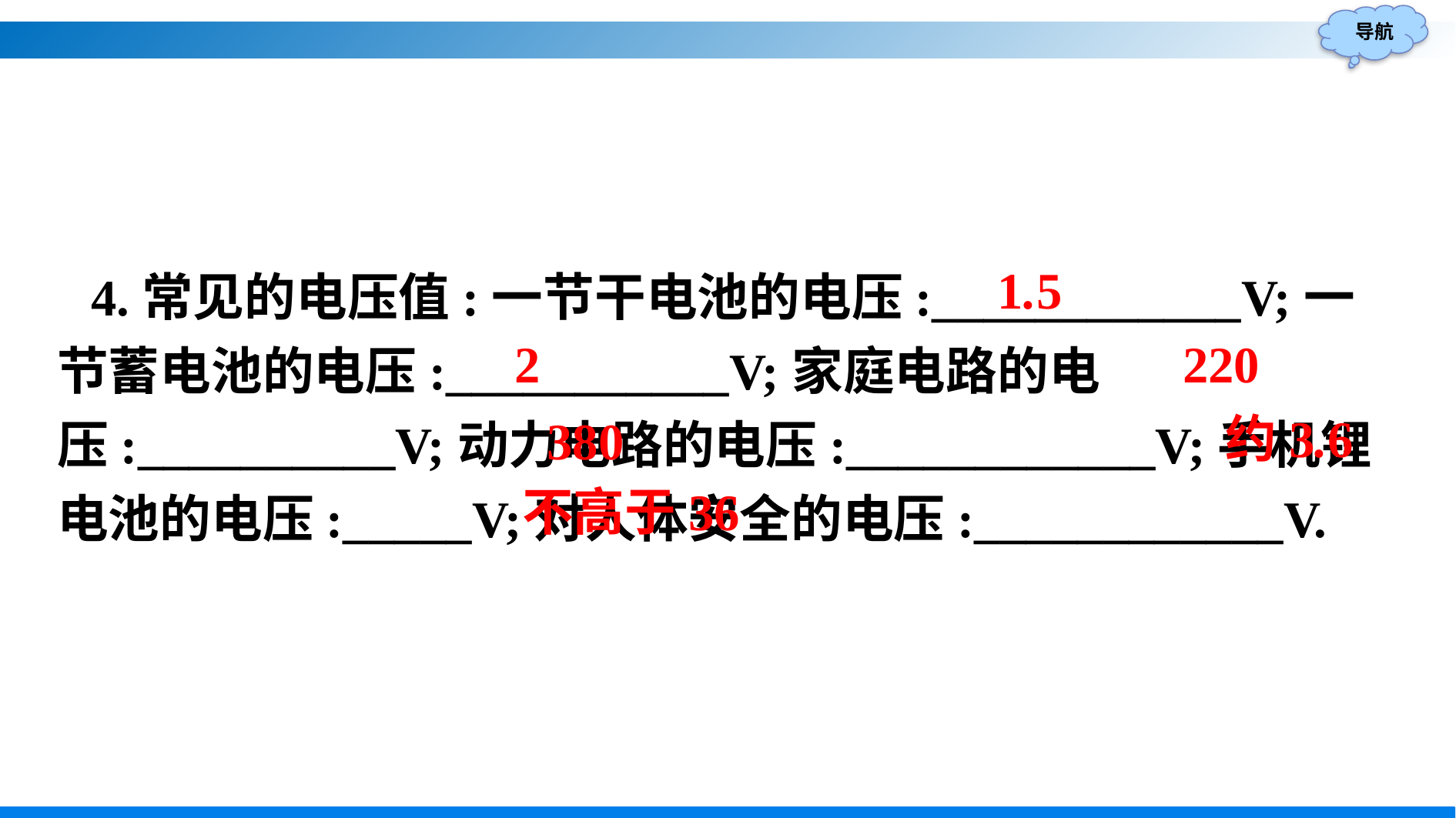

4.常见的电压值:一节干电池的电压:____________V;一节蓄电池的电压:___________V;家庭电路的电压:__________V;动力电路的电压:____________V;手机锂电池的电压:_____V;对人体安全的电压:____________V.
1.5
2
220
约3.6
380
不高于36